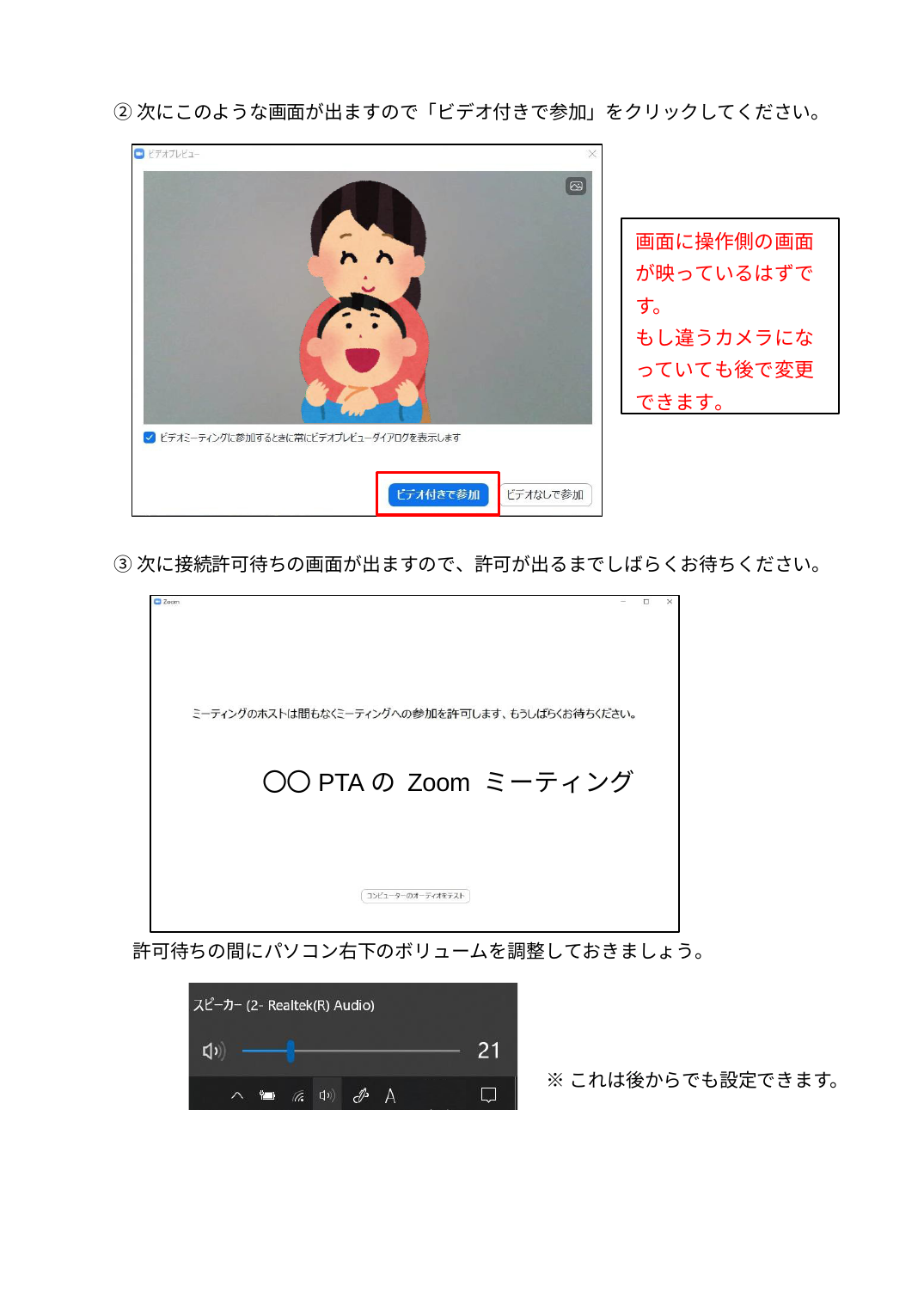

②次にこのような画面が出ますので「ビデオ付きで参加」をクリックしてください。

画面に操作側の画面 が映っているはずで す。
もし違うカメラにな っていても後で変更 できます。
③次に接続許可待ちの画面が出ますので、許可が出るまでしばらくお待ちください。

〇〇PTAのZoom ミーティング

許可待ちの間にパソコン右下のボリュームを調整しておきましょう。

※これは後からでも設定できます。